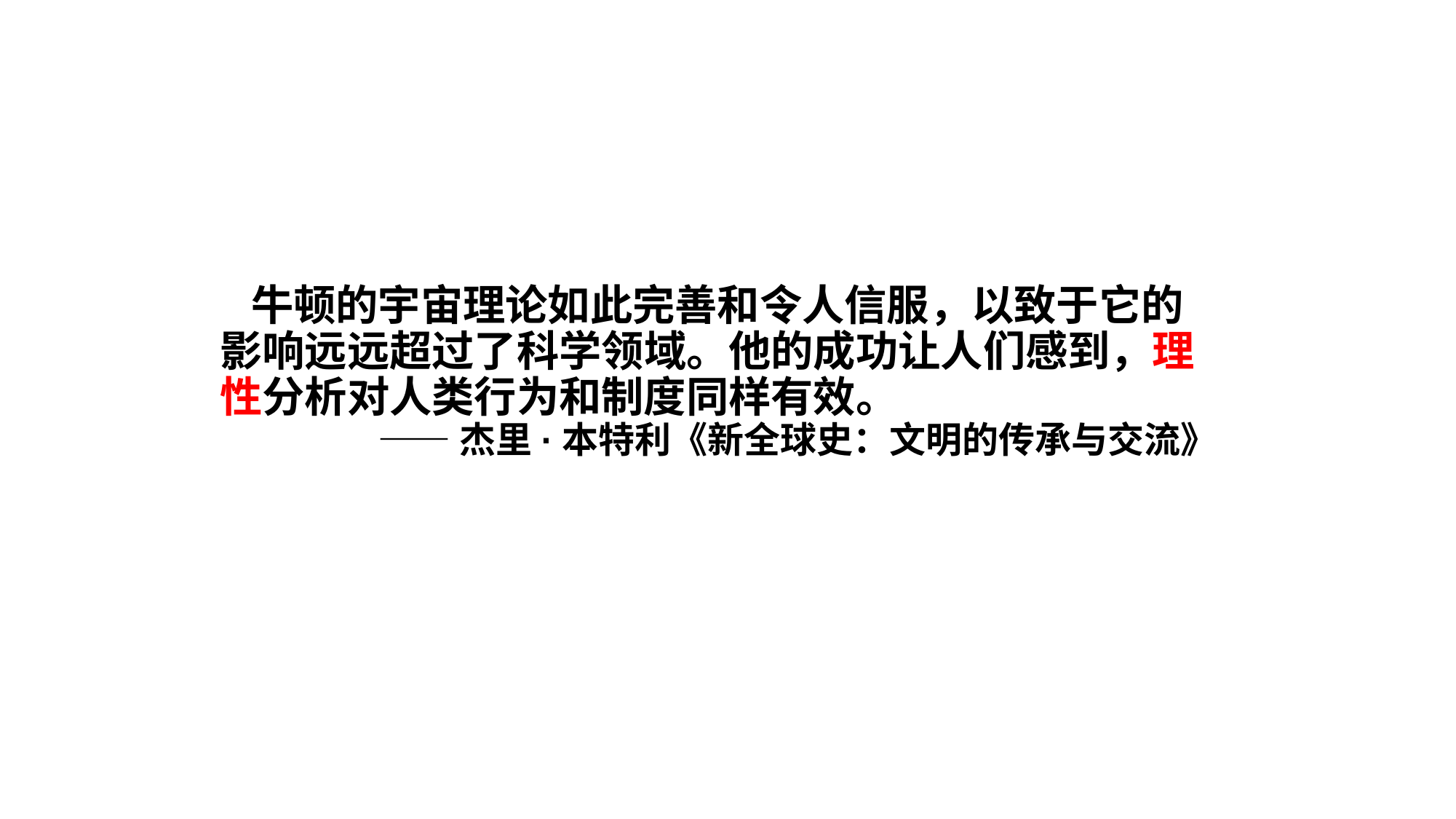

#
     牛顿的宇宙理论如此完善和令人信服，以致于它的影响远远超过了科学领域。他的成功让人们感到，理性分析对人类行为和制度同样有效。
——杰里·本特利《新全球史：文明的传承与交流》